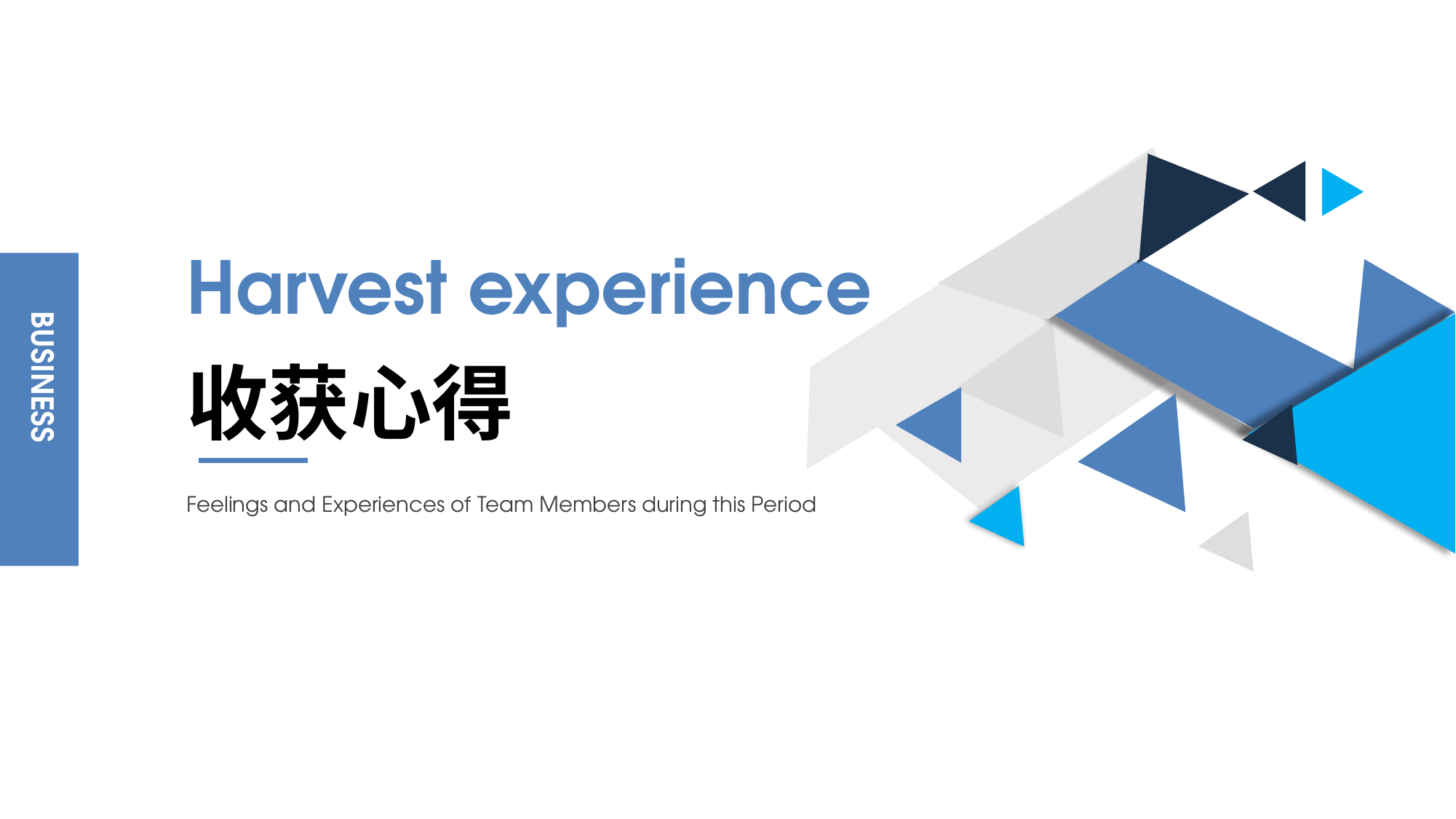

Harvest experience

BUSINESS

收获心得

Feelings and Experiences of Team Members during this Period